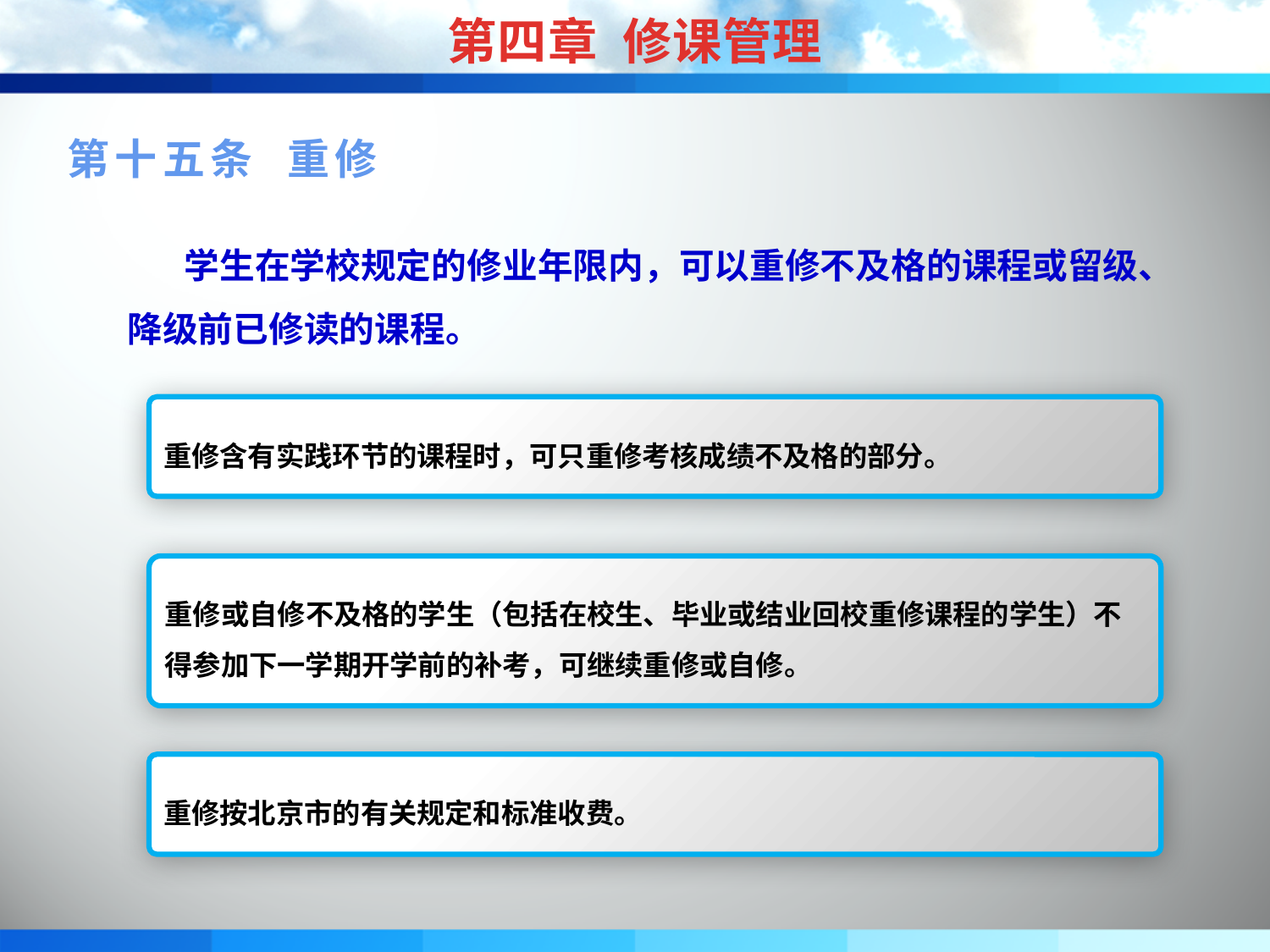

第四章  修课管理
第十五条  重修
      学生在学校规定的修业年限内，可以重修不及格的课程或留级、降级前已修读的课程。
重修含有实践环节的课程时，可只重修考核成绩不及格的部分。
重修或自修不及格的学生（包括在校生、毕业或结业回校重修课程的学生）不得参加下一学期开学前的补考，可继续重修或自修。
重修按北京市的有关规定和标准收费。